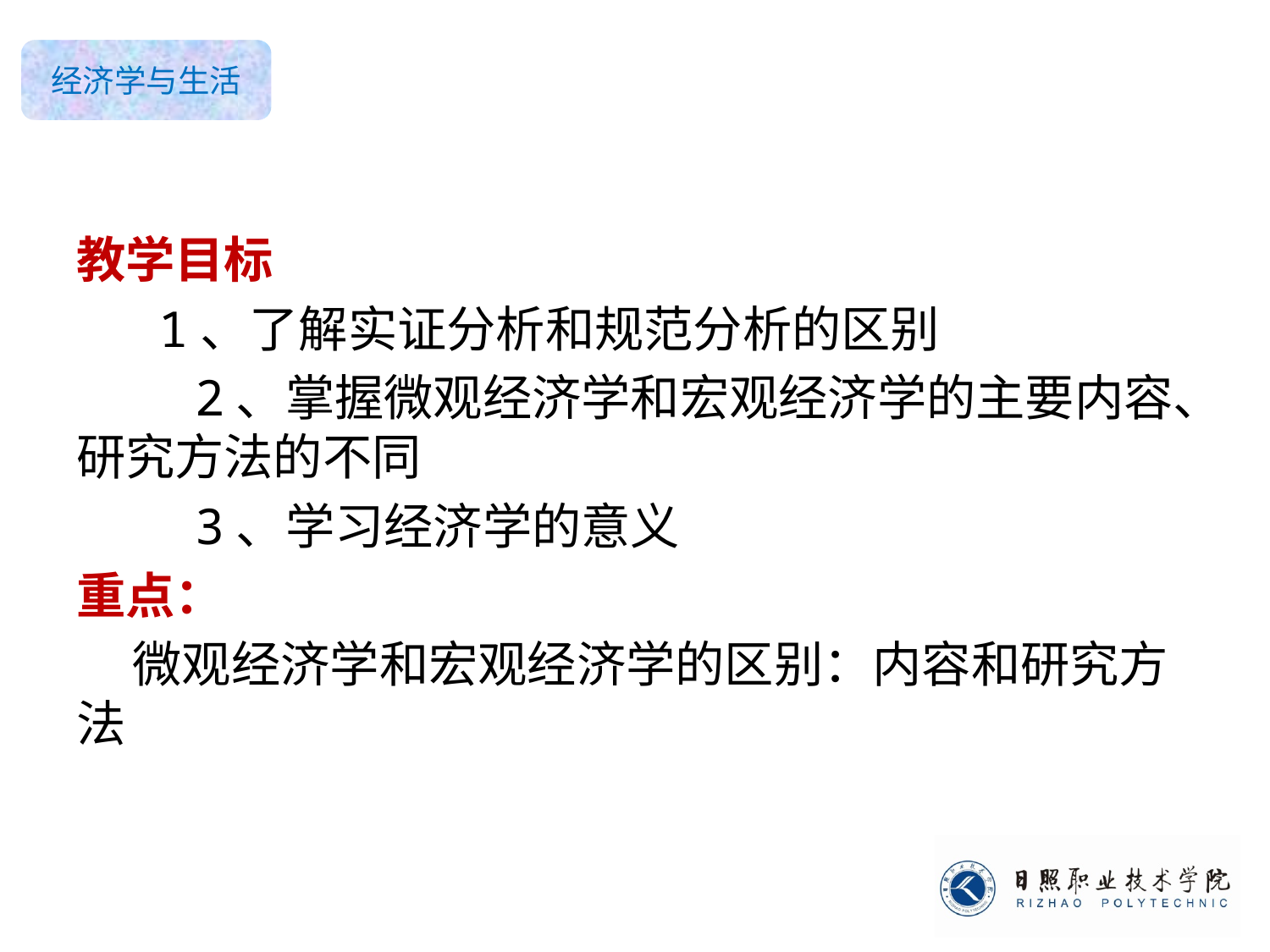

教学目标
      1、了解实证分析和规范分析的区别
    2、掌握微观经济学和宏观经济学的主要内容、研究方法的不同
    3、学习经济学的意义
重点：
    微观经济学和宏观经济学的区别：内容和研究方法